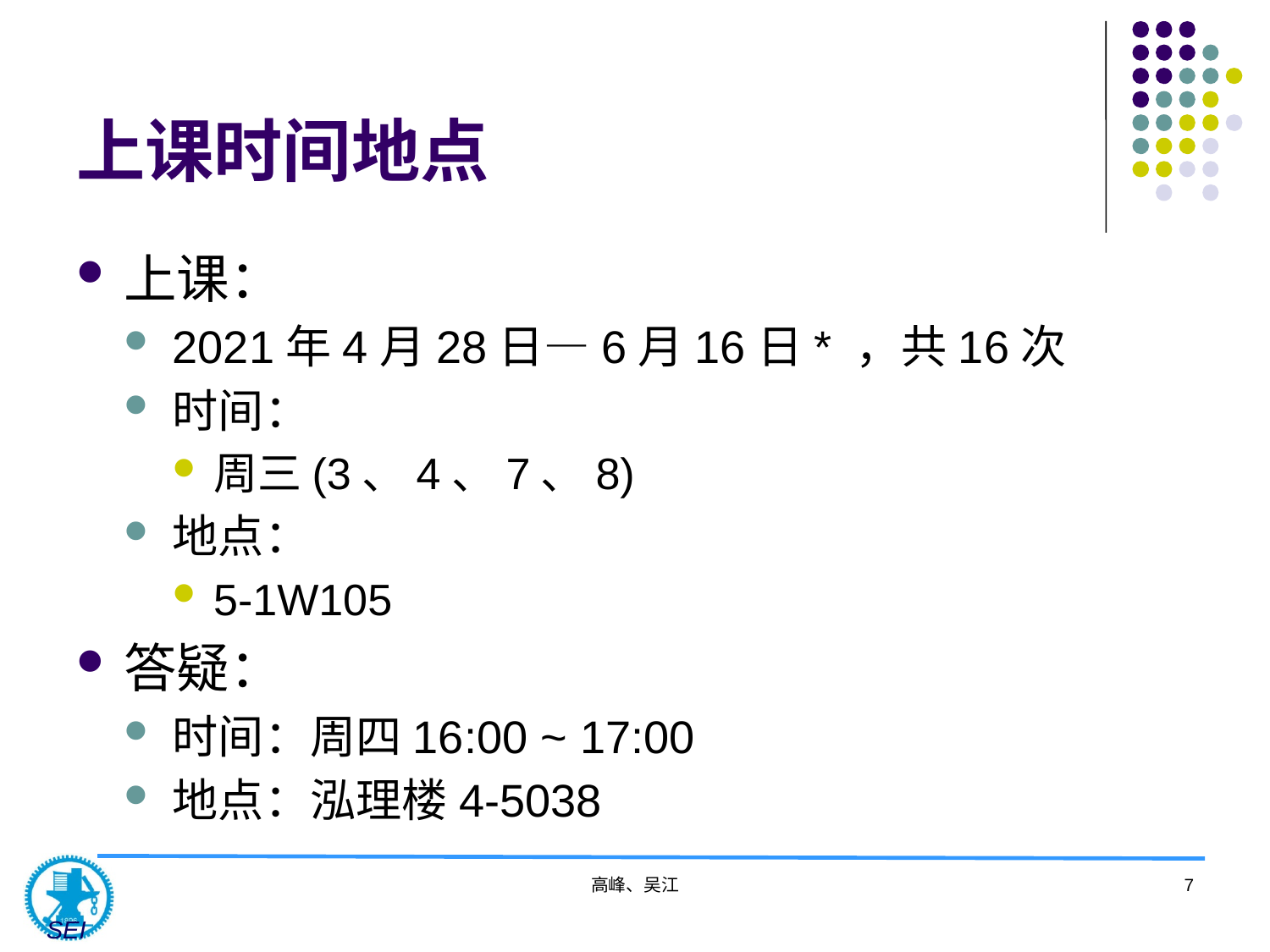

# 上课时间地点
上课：
2021年4月28日—6月16日* ，共16次
时间：
周三(3、4、7、8)
地点：
5-1W105
答疑：
时间：周四16:00 ~ 17:00
地点：泓理楼4-5038
高峰、吴江
7